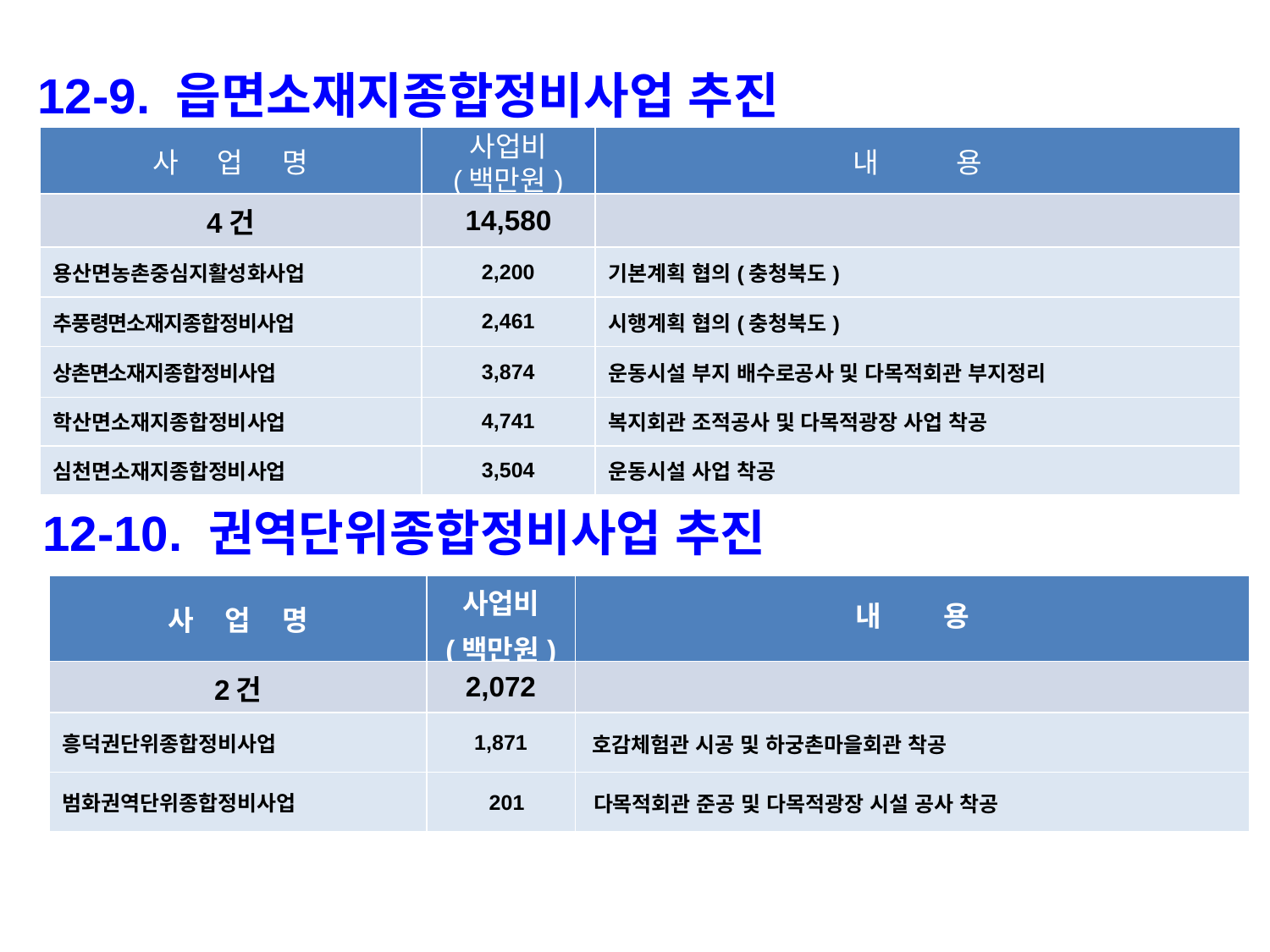

12-9. 읍면소재지종합정비사업 추진

| 사 업 명 | 사업비 (백만원) | 내 용 |
| --- | --- | --- |
| 4건 | 14,580 |  |
| 용산면농촌중심지활성화사업 | 2,200 | 기본계획 협의(충청북도) |
| 추풍령면소재지종합정비사업 | 2,461 | 시행계획 협의(충청북도) |
| 상촌면소재지종합정비사업 | 3,874 | 운동시설 부지 배수로공사 및 다목적회관 부지정리 |
| 학산면소재지종합정비사업 | 4,741 | 복지회관 조적공사 및 다목적광장 사업 착공 |
| 심천면소재지종합정비사업 | 3,504 | 운동시설 사업 착공 |
12-10. 권역단위종합정비사업 추진

| 사 업 명 | 사업비 (백만원) | 내 용 |
| --- | --- | --- |
| 2건 | 2,072 |  |
| 흥덕권단위종합정비사업 | 1,871 | 호감체험관 시공 및 하궁촌마을회관 착공 |
| 범화권역단위종합정비사업 | 201 | 다목적회관 준공 및 다목적광장 시설 공사 착공 |